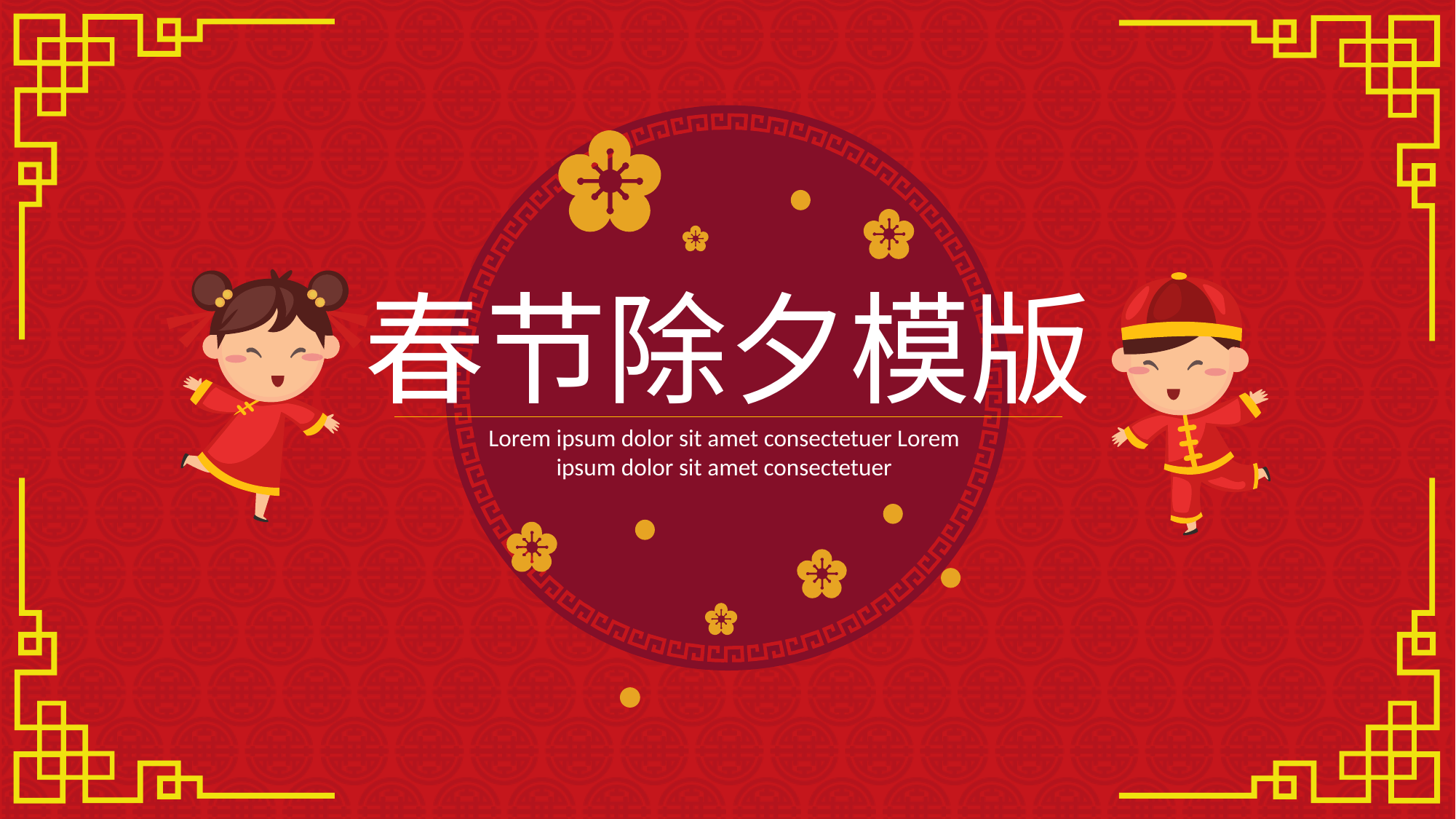

春节除夕模版

Lorem ipsum dolor sit amet consectetuer Lorem ipsum dolor sit amet consectetuer